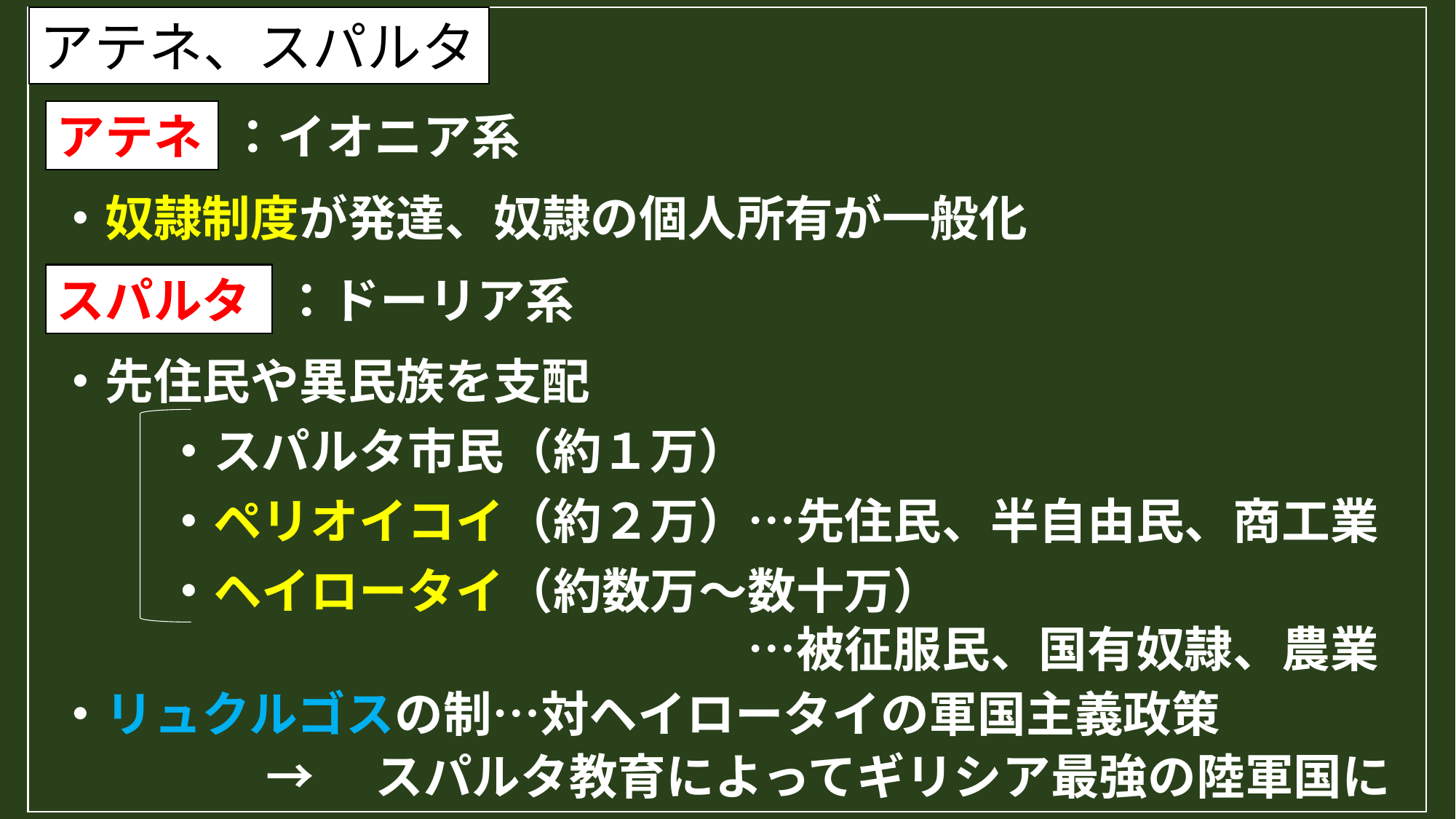

アテネ、スパルタ
アテネ
：イオニア系
・奴隷制度が発達、奴隷の個人所有が一般化
スパルタ
：ドーリア系
・先住民や異民族を支配

・スパルタ市民（約１万）
・ペリオイコイ（約２万）…先住民、半自由民、商工業
・ヘイロータイ（約数万～数十万）
　　　　　　　　　　　　…被征服民、国有奴隷、農業
・リュクルゴスの制…対ヘイロータイの軍国主義政策
→　スパルタ教育によってギリシア最強の陸軍国に